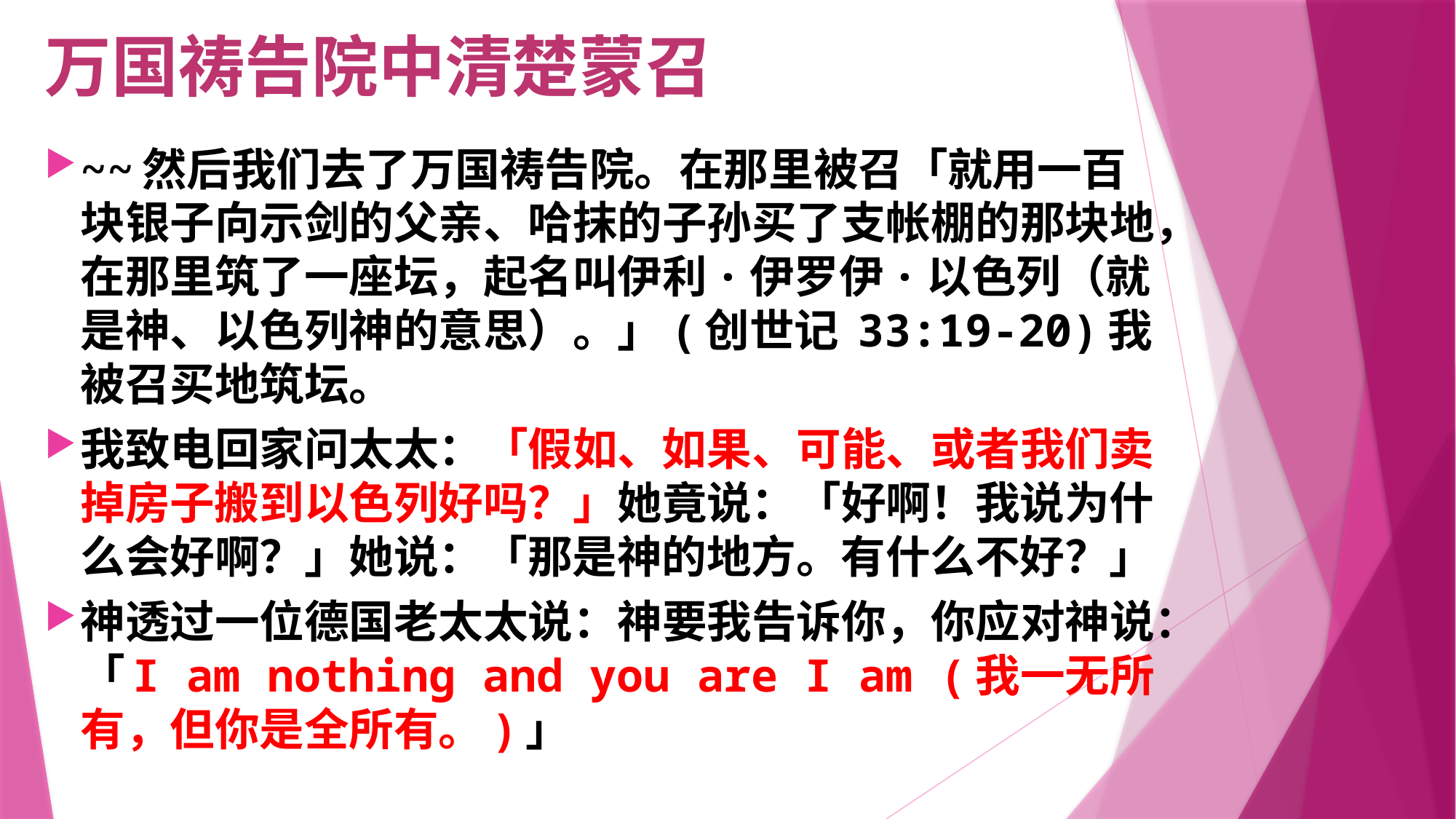

# 万国祷告院中清楚蒙召
~~然后我们去了万国祷告院。在那里被召「就用一百块银子向示剑的父亲、哈抹的子孙买了支帐棚的那块地，在那里筑了一座坛，起名叫伊利·伊罗伊·以色列（就是神、以色列神的意思）。」(创世记 33:19-20)我被召买地筑坛。
我致电回家问太太：「假如、如果、可能、或者我们卖掉房子搬到以色列好吗？」她竟说：「好啊！我说为什么会好啊？」她说：「那是神的地方。有什么不好？」
神透过一位德国老太太说：神要我告诉你，你应对神说：「I am nothing and you are I am (我一无所有，但你是全所有。)」